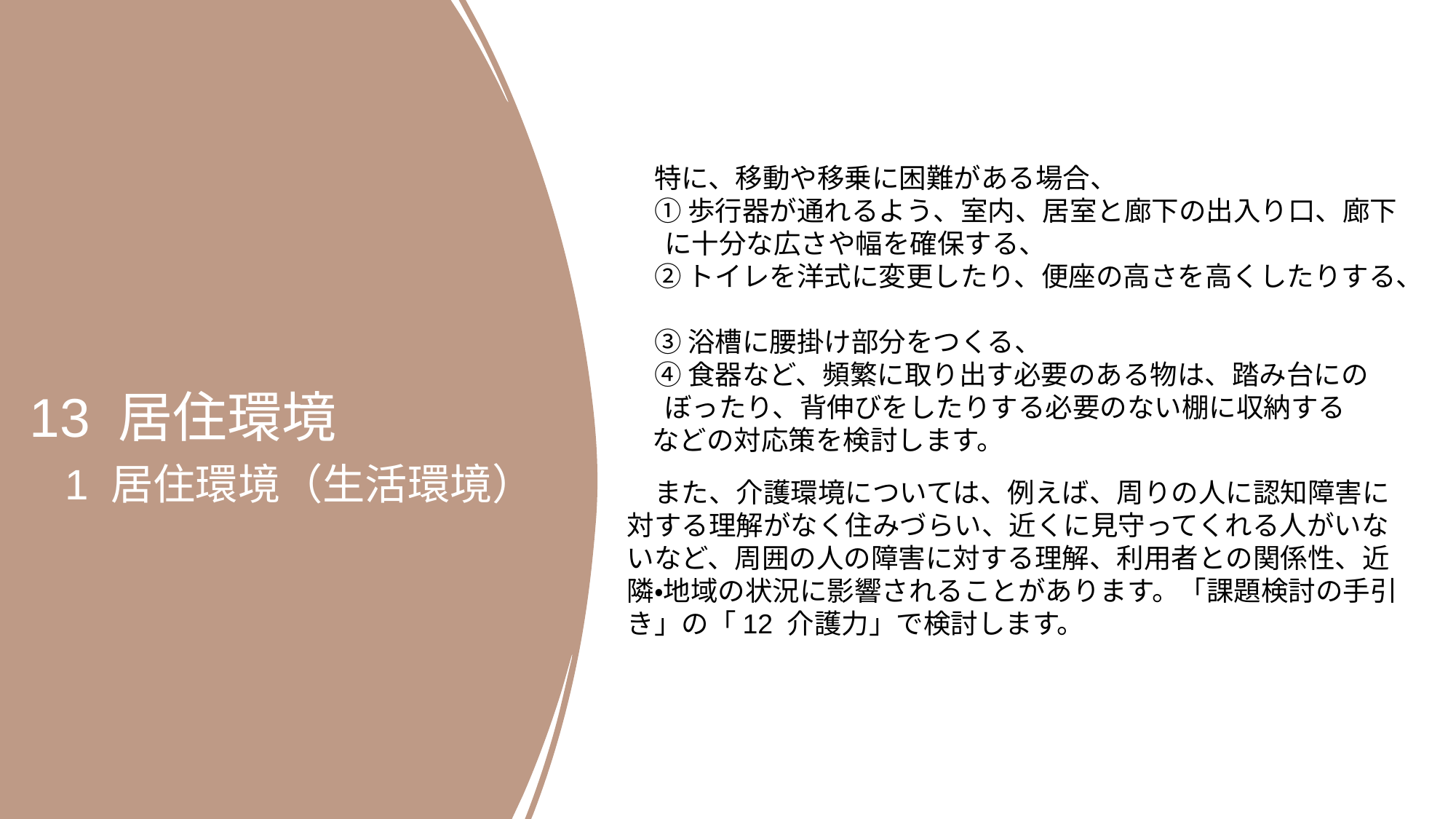

13 居住環境
   1 居住環境（生活環境）
　特に、移動や移乗に困難がある場合、
　① 歩行器が通れるよう、室内、居室と廊下の出入り口、廊下
     に十分な広さや幅を確保する、
　② トイレを洋式に変更したり、便座の高さを高くしたりする、
　③ 浴槽に腰掛け部分をつくる、
　④ 食器など、頻繁に取り出す必要のある物は、踏み台にの
     ぼったり、背伸びをしたりする必要のない棚に収納する
   などの対応策を検討します。

　また、介護環境については、例えば、周りの人に認知障害に対する理解がなく住みづらい、近くに見守ってくれる人がいないなど、周囲の人の障害に対する理解、利用者との関係性、近隣・地域の状況に影響されることがあります。「課題検討の手引き」の「12 介護力」で検討します。